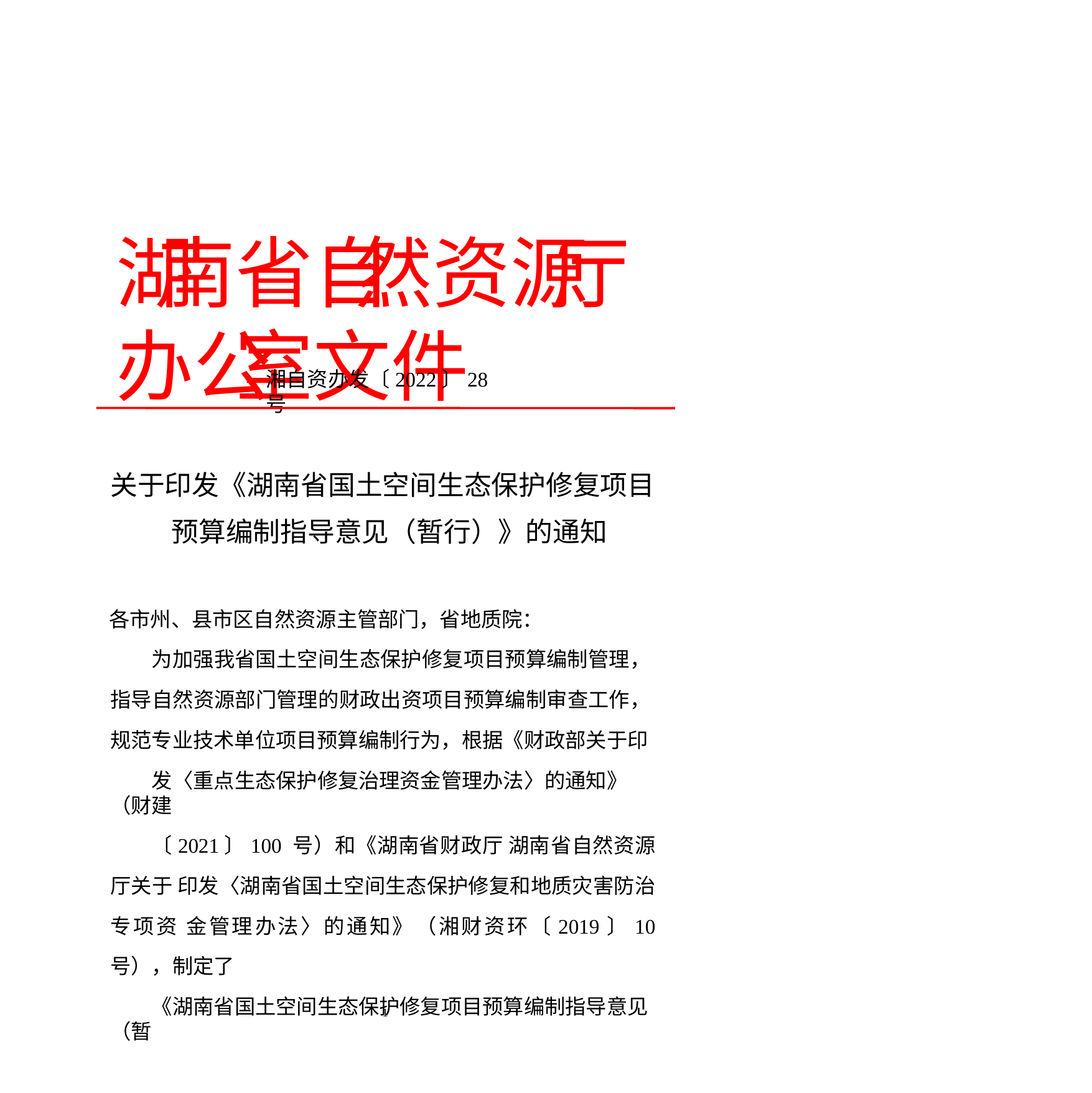

# 湖南省自然资源厅办公室文件
湘自资办发〔2022〕28 号

关于印发《湖南省国土空间生态保护修复项目 预算编制指导意见（暂行）》的通知

各市州、县市区自然资源主管部门，省地质院：
为加强我省国土空间生态保护修复项目预算编制管理， 指导自然资源部门管理的财政出资项目预算编制审查工作， 规范专业技术单位项目预算编制行为，根据《财政部关于印
发〈重点生态保护修复治理资金管理办法〉的通知》（财建
〔2021〕100 号）和《湖南省财政厅 湖南省自然资源厅关于 印发〈湖南省国土空间生态保护修复和地质灾害防治专项资 金管理办法〉的通知》（湘财资环〔2019〕10 号），制定了
《湖南省国土空间生态保护修复项目预算编制指导意见（暂
1